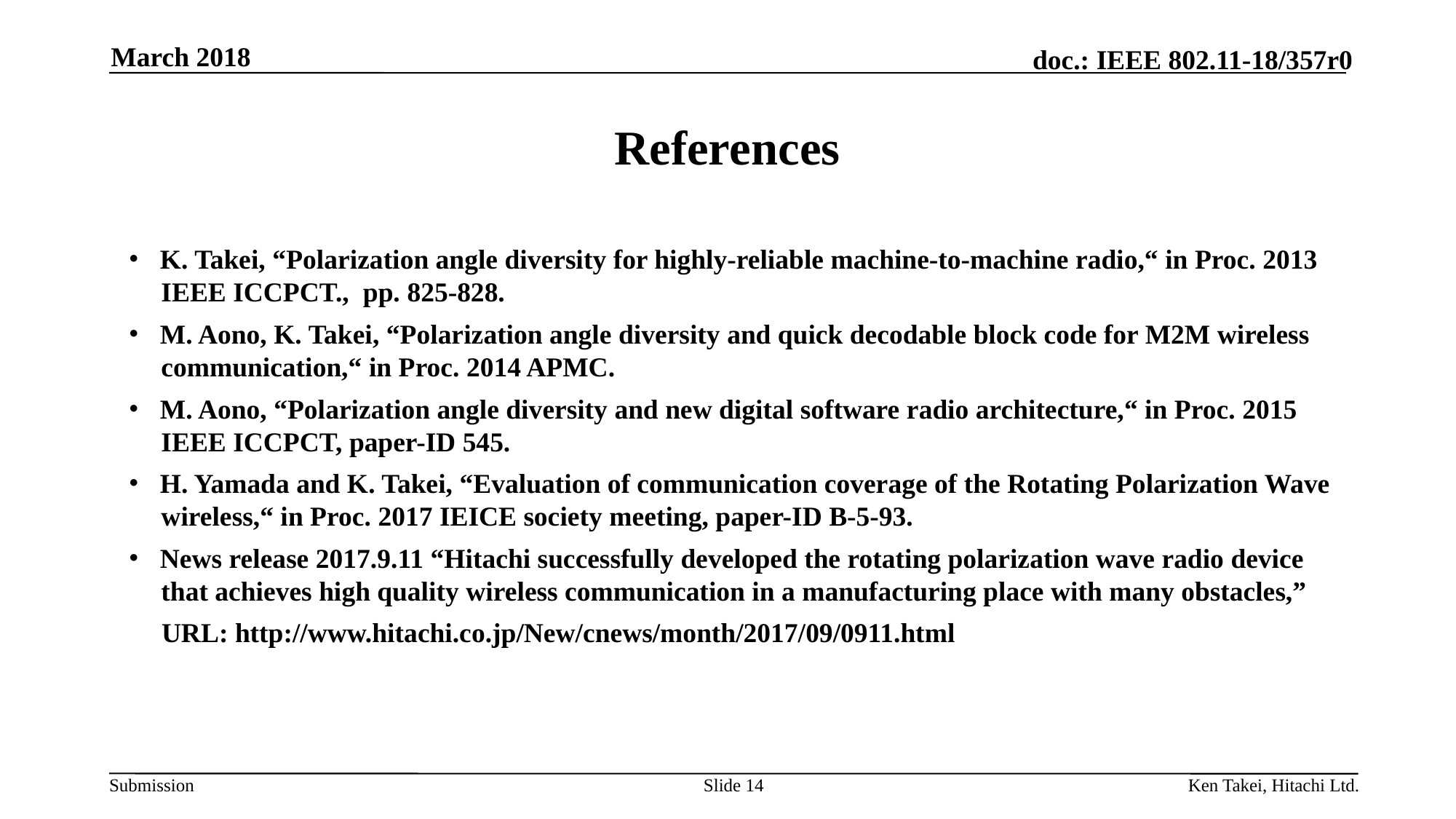

March 2018
# References
・ K. Takei, “Polarization angle diversity for highly-reliable machine-to-machine radio,“ in Proc. 2013 IEEE ICCPCT.,  pp. 825-828.
・ M. Aono, K. Takei, “Polarization angle diversity and quick decodable block code for M2M wireless communication,“ in Proc. 2014 APMC.
・ M. Aono, “Polarization angle diversity and new digital software radio architecture,“ in Proc. 2015 IEEE ICCPCT, paper-ID 545.
・ H. Yamada and K. Takei, “Evaluation of communication coverage of the Rotating Polarization Wave wireless,“ in Proc. 2017 IEICE society meeting, paper-ID B-5-93.
・ News release 2017.9.11 “Hitachi successfully developed the rotating polarization wave radio device that achieves high quality wireless communication in a manufacturing place with many obstacles,”
      URL: http://www.hitachi.co.jp/New/cnews/month/2017/09/0911.html

Slide 14
Ken Takei, Hitachi Ltd.